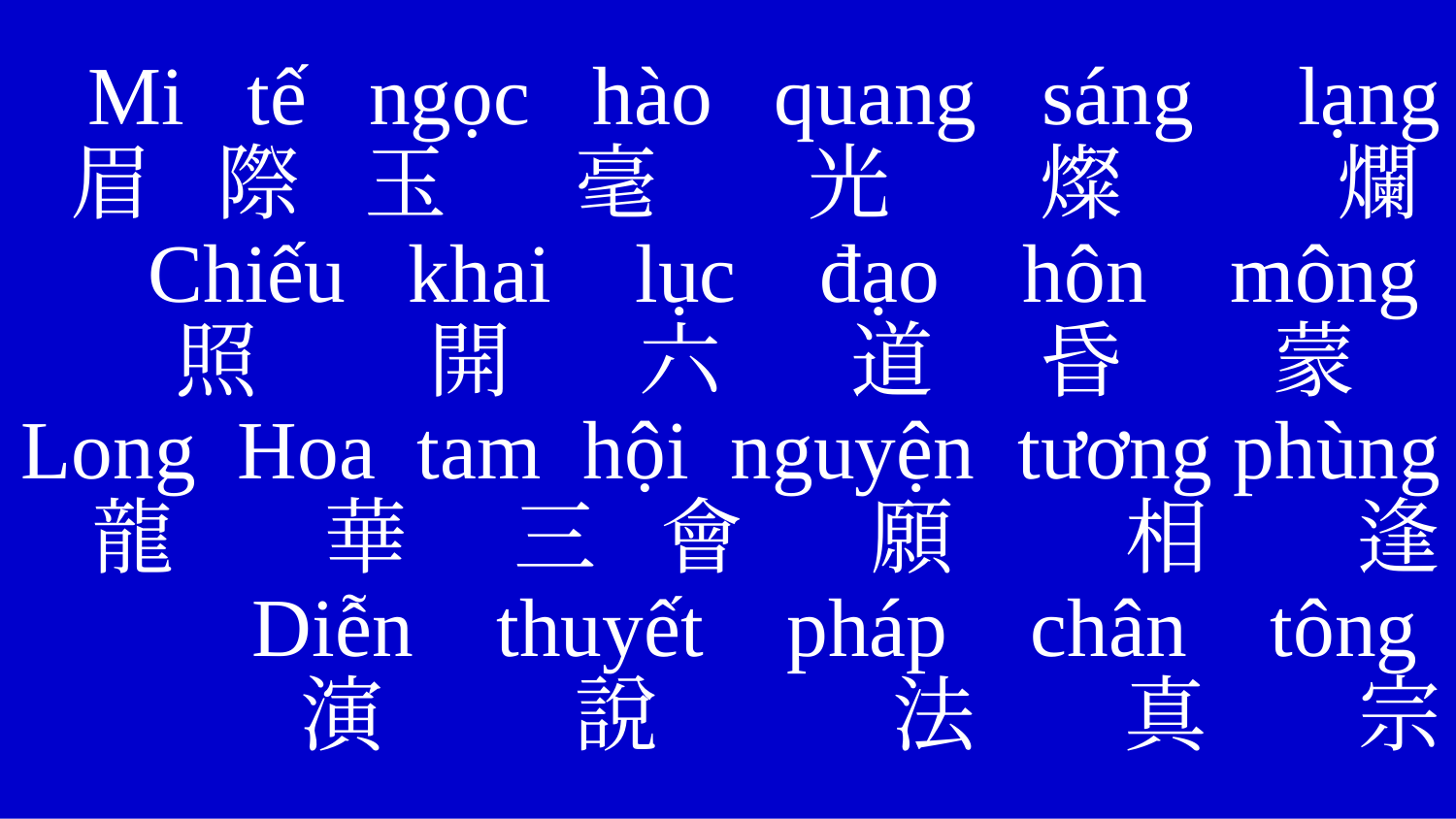

Mi   tế   ngọc   hào   quang   sáng     lạng
眉   際   玉      毫       光       燦          爛
Chiếu   khai    lục    đạo    hôn    mông
照        開      六      道     昏       蒙
Long  Hoa  tam  hội  nguyện  tương phùng
龍       華     三   會      願        相       逢
Diễn    thuyết    pháp    chân    tông
演         說           法       真       宗